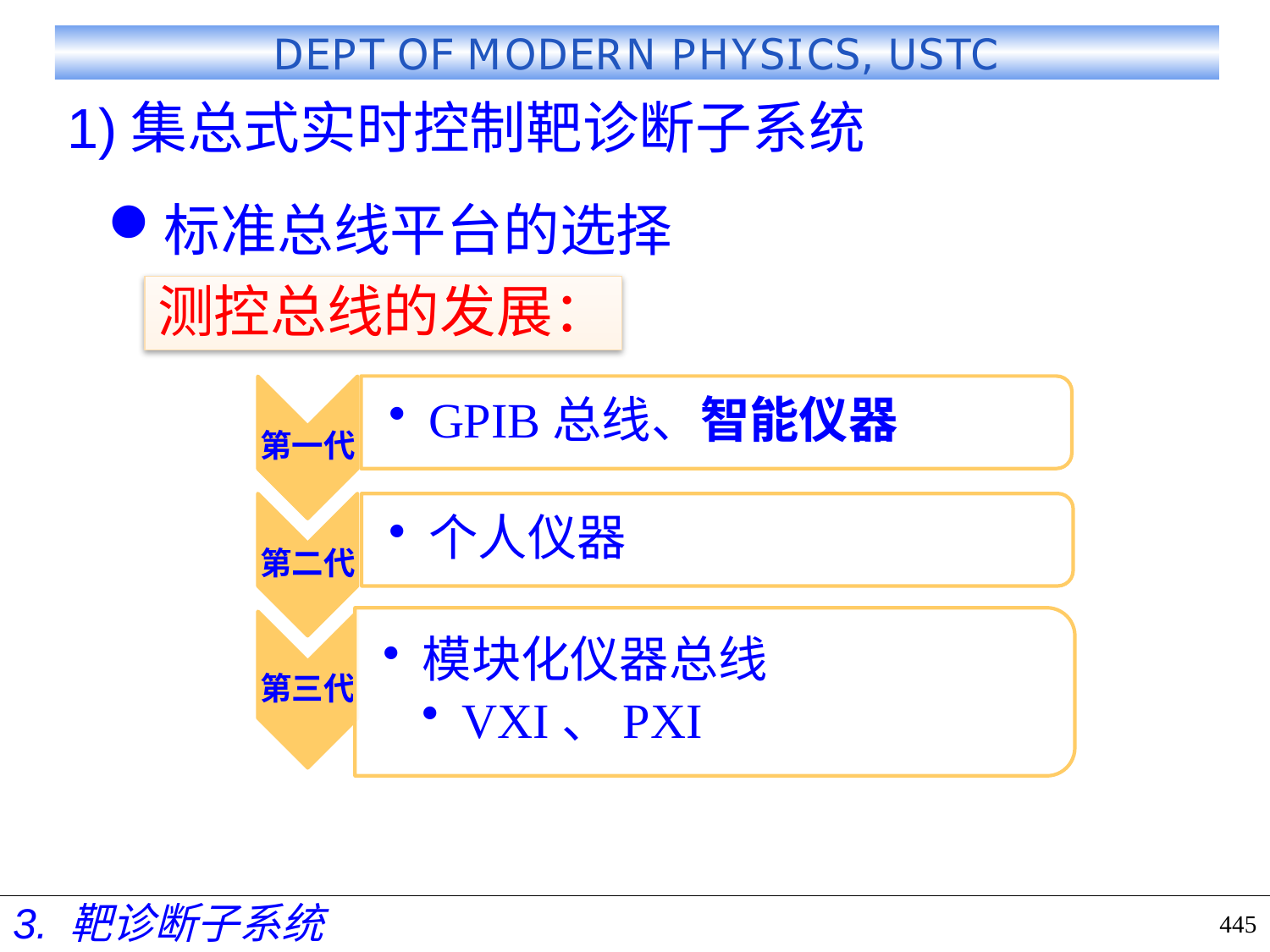

集总式实时控制靶诊断子系统
# 标准总线平台的选择
测控总线的发展：
第一代
GPIB总线、智能仪器
第二代
个人仪器
第三代
模块化仪器总线
VXI、PXI
3. 靶诊断子系统
445